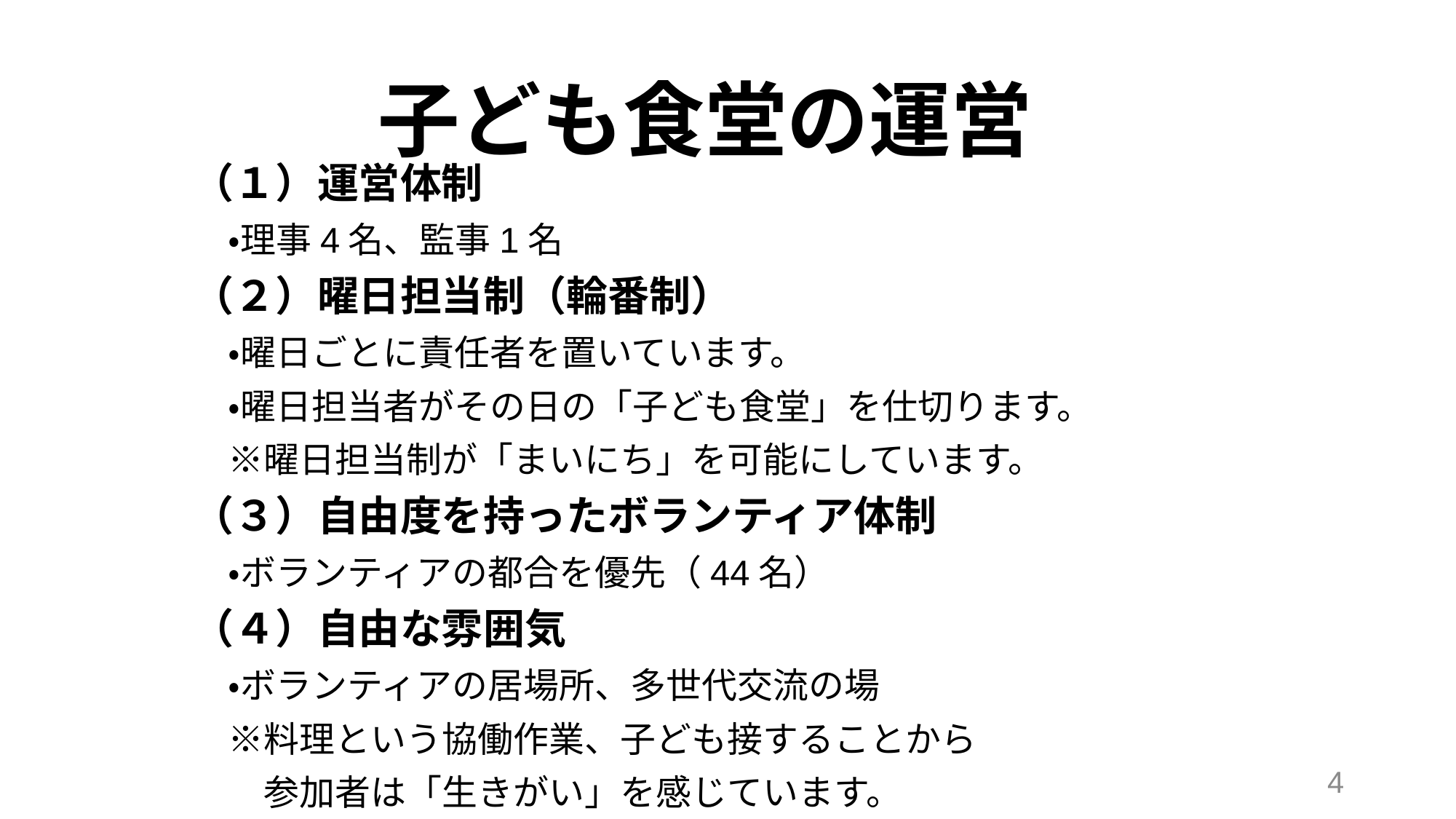

# 子ども食堂の運営
（１）運営体制
　・理事4名、監事1名
（２）曜日担当制（輪番制）
　・曜日ごとに責任者を置いています。
　・曜日担当者がその日の「子ども食堂」を仕切ります。
　※曜日担当制が「まいにち」を可能にしています。
（３）自由度を持ったボランティア体制
　・ボランティアの都合を優先（44名）
（４）自由な雰囲気
　・ボランティアの居場所、多世代交流の場
　※料理という協働作業、子ども接することから
　　参加者は「生きがい」を感じています。

4